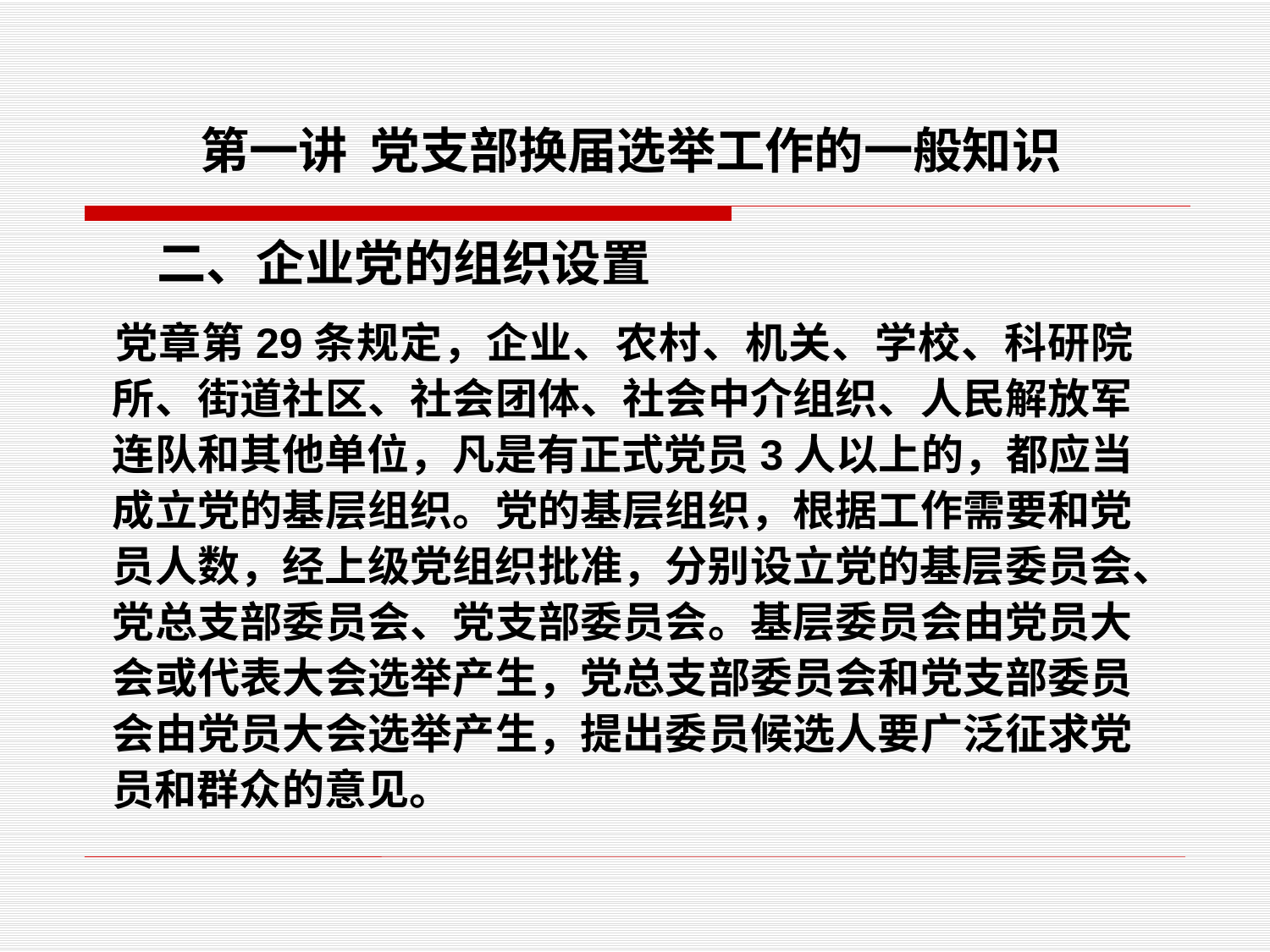

# 第一讲  党支部换届选举工作的一般知识
二、企业党的组织设置

       党章第29条规定，企业、农村、机关、学校、科研院所、街道社区、社会团体、社会中介组织、人民解放军连队和其他单位，凡是有正式党员3人以上的，都应当成立党的基层组织。党的基层组织，根据工作需要和党员人数，经上级党组织批准，分别设立党的基层委员会、党总支部委员会、党支部委员会。基层委员会由党员大会或代表大会选举产生，党总支部委员会和党支部委员会由党员大会选举产生，提出委员候选人要广泛征求党员和群众的意见。